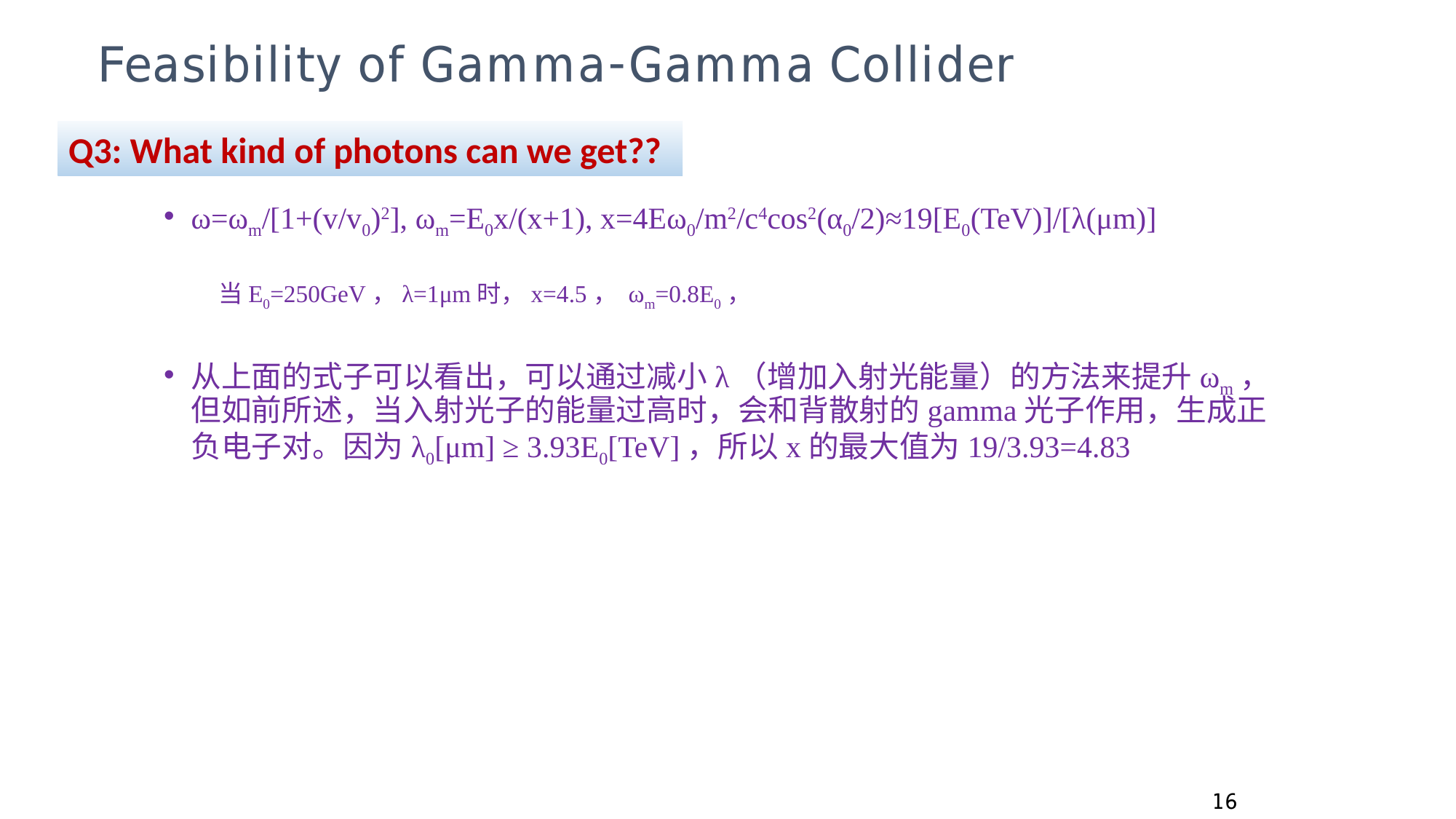

Feasibility of Gamma-Gamma Collider
Q3: What kind of photons can we get??
ω=ωm/[1+(v/v0)2], ωm=E0x/(x+1), x=4Eω0/m2/c4cos2(α0/2)≈19[E0(TeV)]/[λ(μm)]

当E0=250GeV，λ=1μm时，x=4.5， ωm=0.8E0，

从上面的式子可以看出，可以通过减小λ（增加入射光能量）的方法来提升ωm，但如前所述，当入射光子的能量过高时，会和背散射的gamma光子作用，生成正负电子对。因为λ0[μm] ≥ 3.93E0[TeV]，所以x的最大值为19/3.93=4.83
16